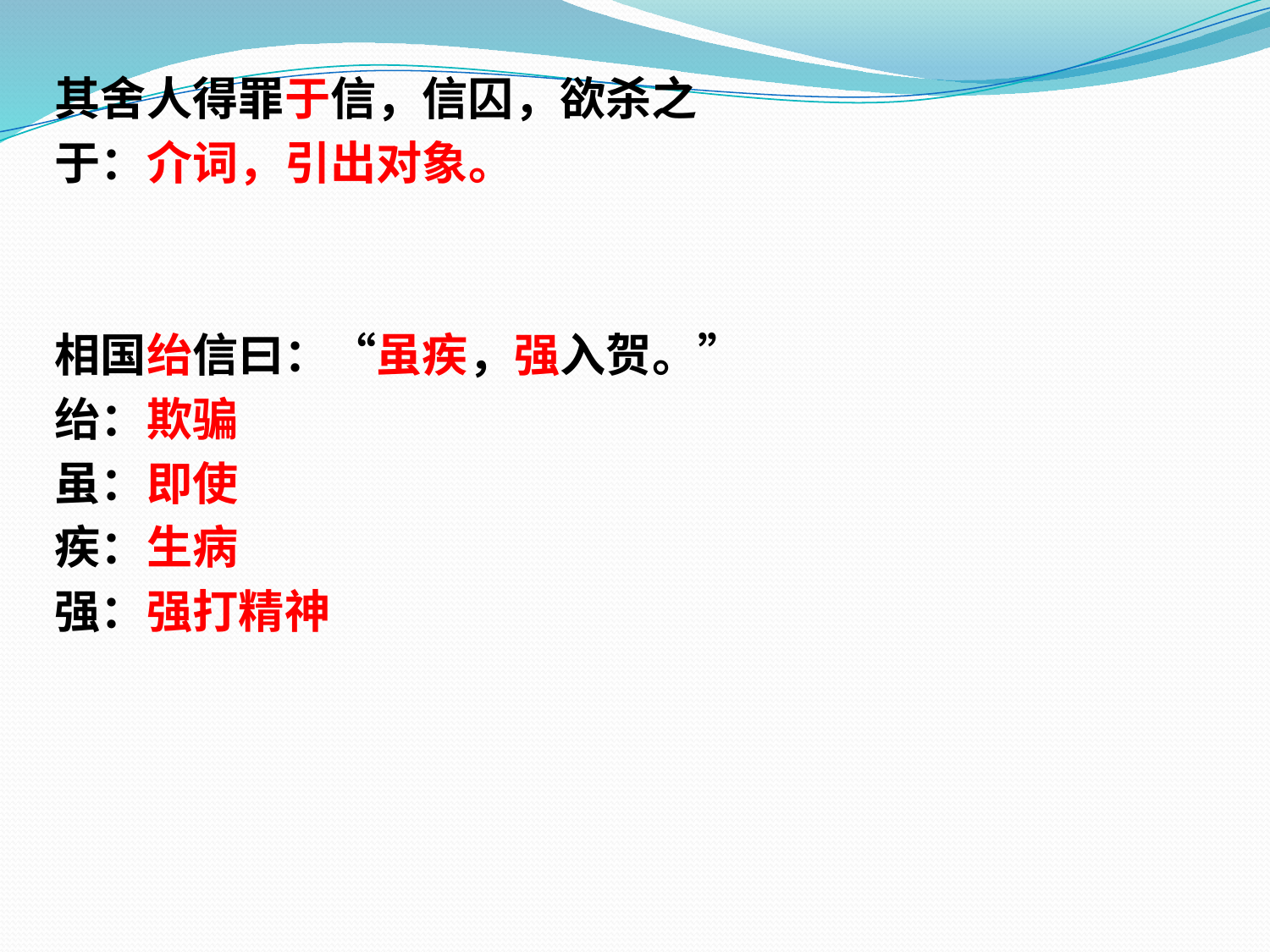

其舍人得罪于信，信囚，欲杀之
于：介词，引出对象。

相国绐信曰：“虽疾，强入贺。”
绐：欺骗
虽：即使
疾：生病
强：强打精神